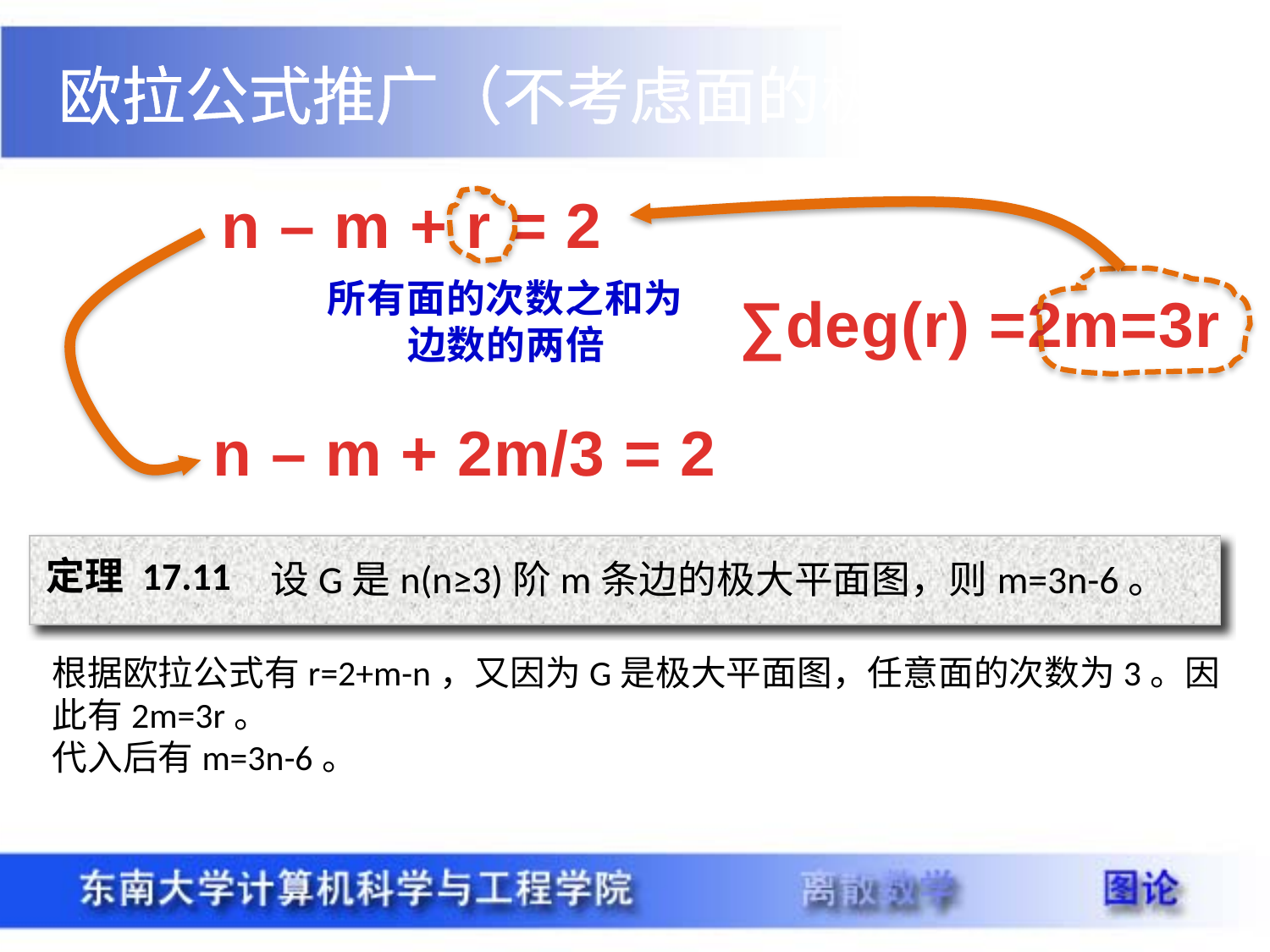

欧拉公式推广（不考虑面的极大平面图）
n – m + r = 2

所有面的次数之和为边数的两倍

∑deg(r) =2m=3r
n – m + 2m/3 = 2

定理 17.11
设G是n(n≥3)阶m条边的极大平面图，则m=3n-6。
根据欧拉公式有r=2+m-n，又因为G是极大平面图，任意面的次数为3。因此有2m=3r。
代入后有m=3n-6。